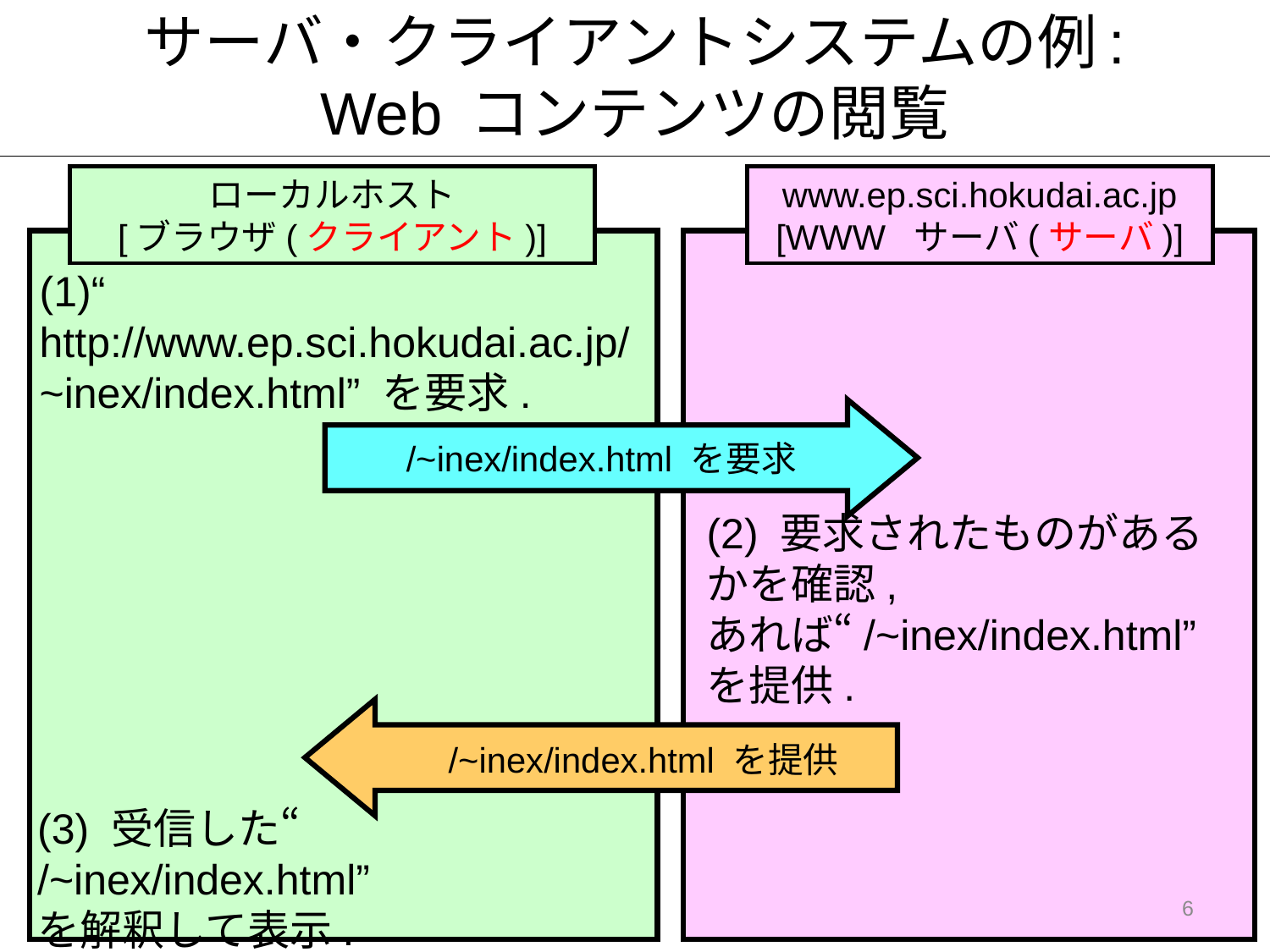

# サーバ・クライアントシステムの例: Web コンテンツの閲覧

ローカルホスト
[ブラウザ(クライアント)]
www.ep.sci.hokudai.ac.jp
[WWW  サーバ(サーバ)]

(1)“ http://www.ep.sci.hokudai.ac.jp/~inex/index.html” を要求.
/~inex/index.html を要求
(2) 要求されたものがあるかを確認,  あれば“/~inex/index.html” を提供.

/~inex/index.html を提供
(3) 受信した“ /~inex/index.html”
を解釈して表示.
6